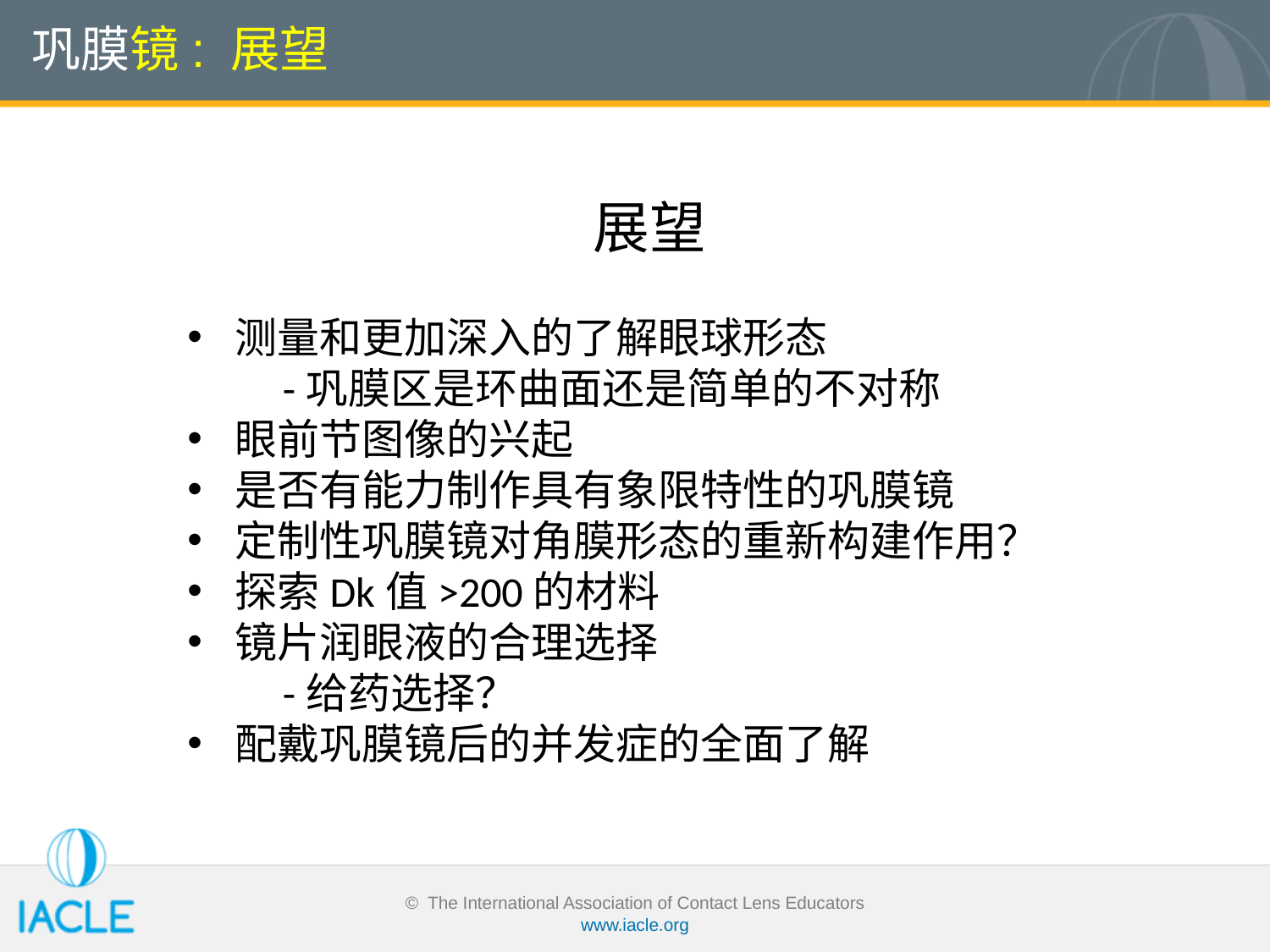

# 巩膜镜: 展望
展望

测量和更加深入的了解眼球形态
          -巩膜区是环曲面还是简单的不对称
眼前节图像的兴起
是否有能力制作具有象限特性的巩膜镜
定制性巩膜镜对角膜形态的重新构建作用？
探索Dk值>200的材料
镜片润眼液的合理选择
          -给药选择？
配戴巩膜镜后的并发症的全面了解